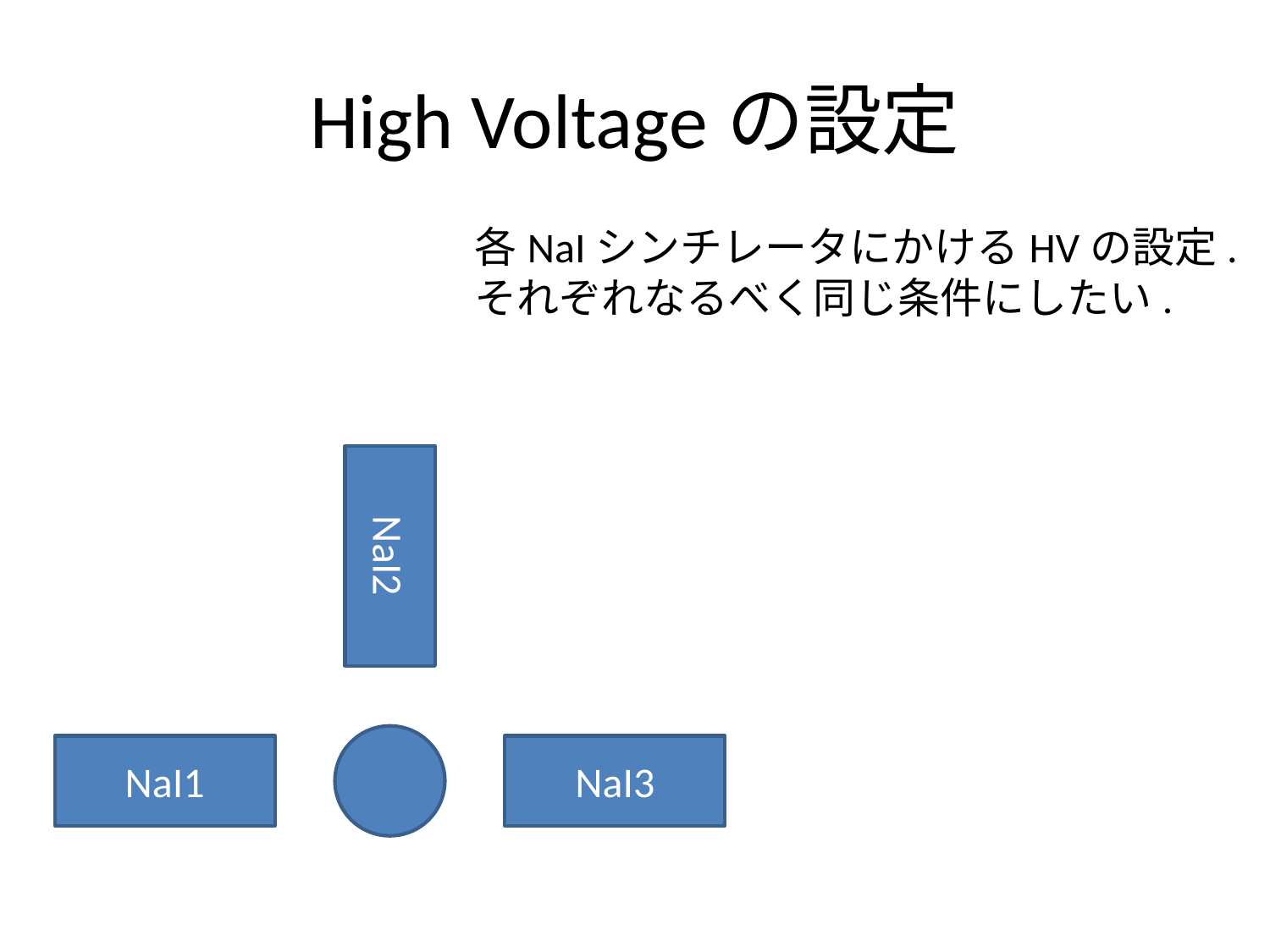

# High Voltageの設定
各NaIシンチレータにかけるHVの設定.
それぞれなるべく同じ条件にしたい.
NaI2

NaI1
NaI3